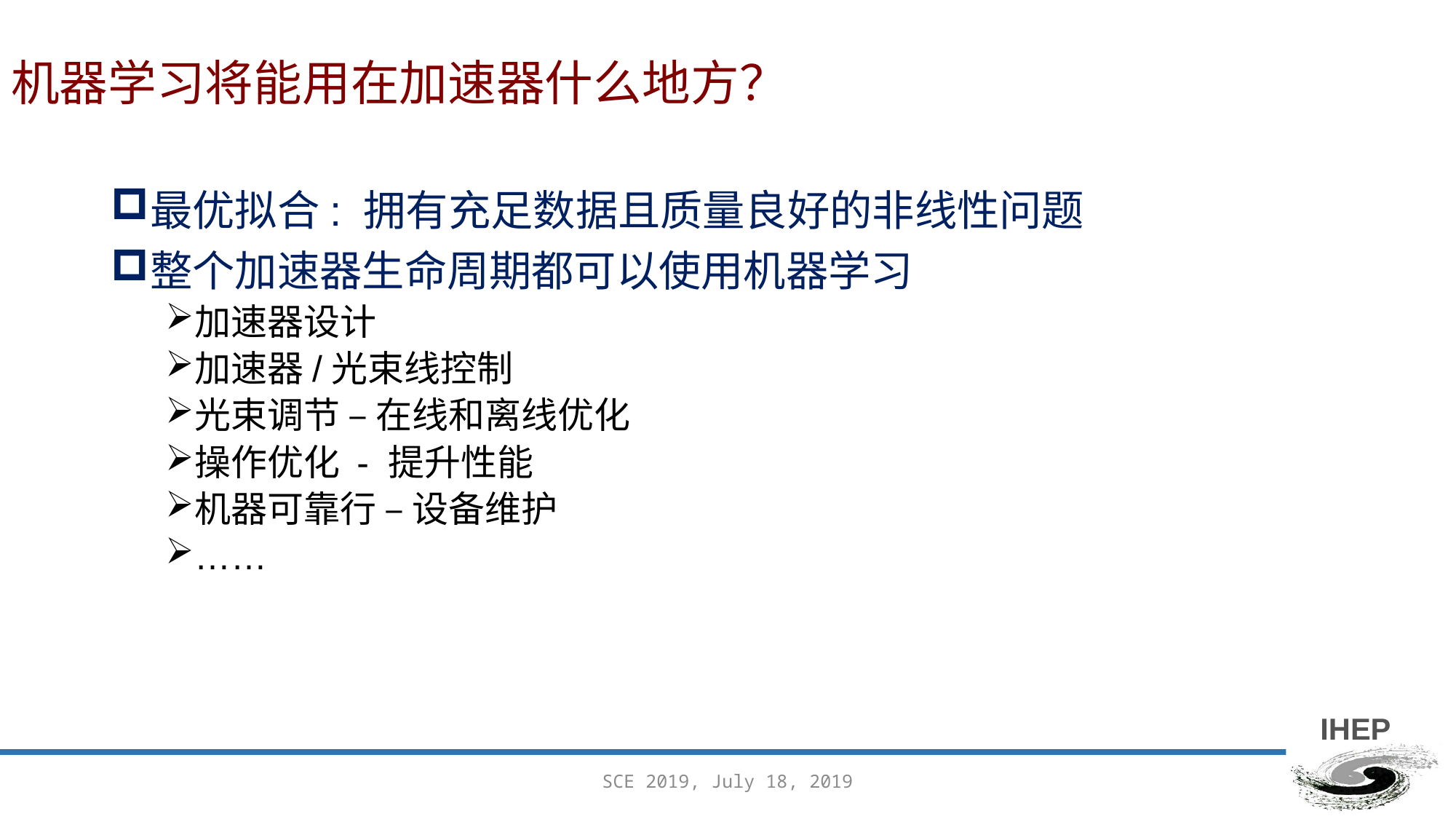

# 机器学习将能用在加速器什么地方？

最优拟合: 拥有充足数据且质量良好的非线性问题
整个加速器生命周期都可以使用机器学习
加速器设计
加速器/光束线控制
光束调节 – 在线和离线优化
操作优化 - 提升性能
机器可靠行 – 设备维护
……
SCE 2019, July 18, 2019